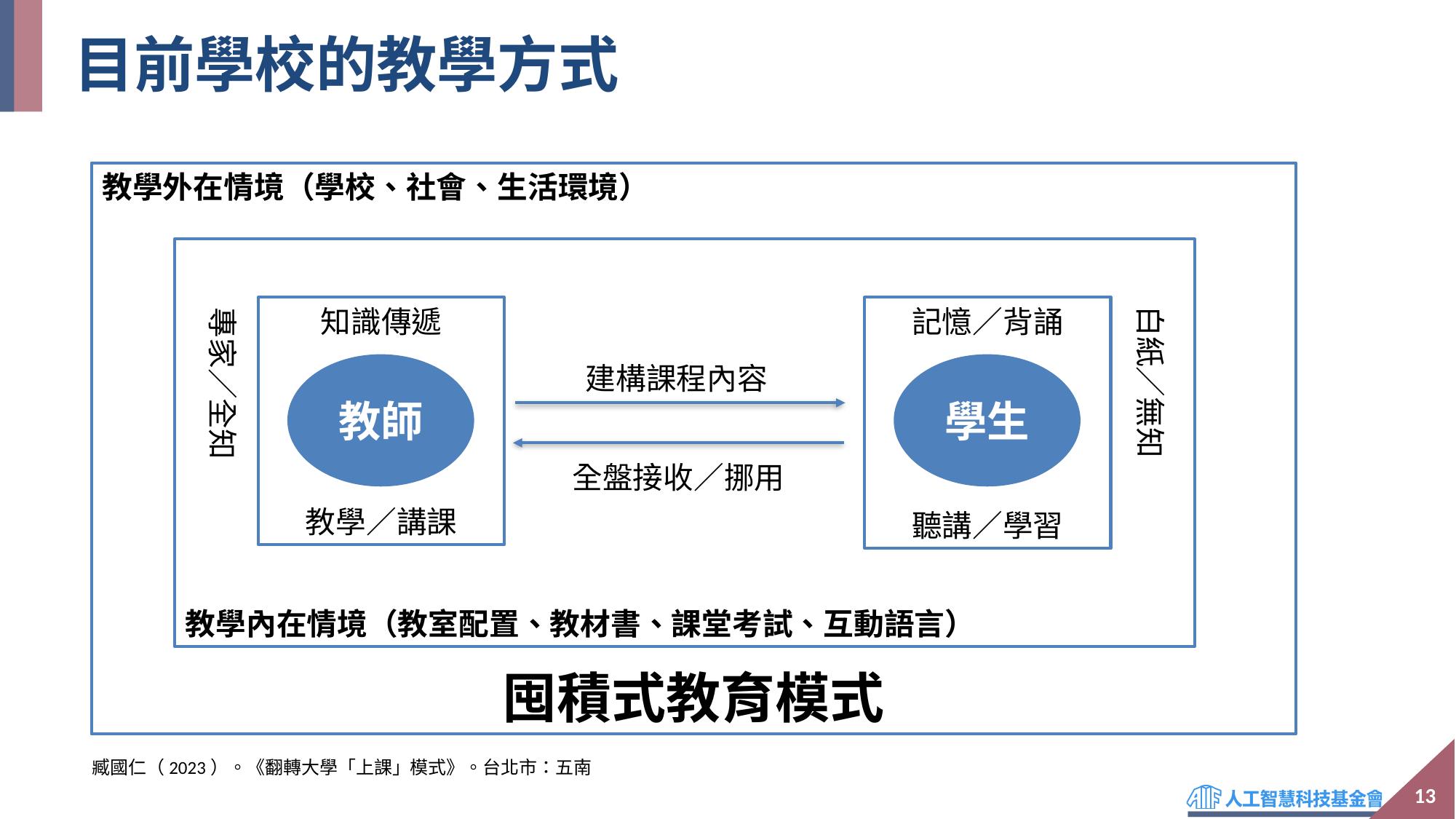

# 目前學校的教學方式
教學外在情境（學校、社會、生活環境）

囤積式教育模式

教學內在情境（教室配置、教材書、課堂考試、互動語言）
白紙／無知
專家／全知
知識傳遞

教學／講課
記憶／背誦

聽講／學習
教師
建構課程內容
學生
全盤接收／挪用
臧國仁（2023）。《翻轉大學「上課」模式》。台北市：五南
13